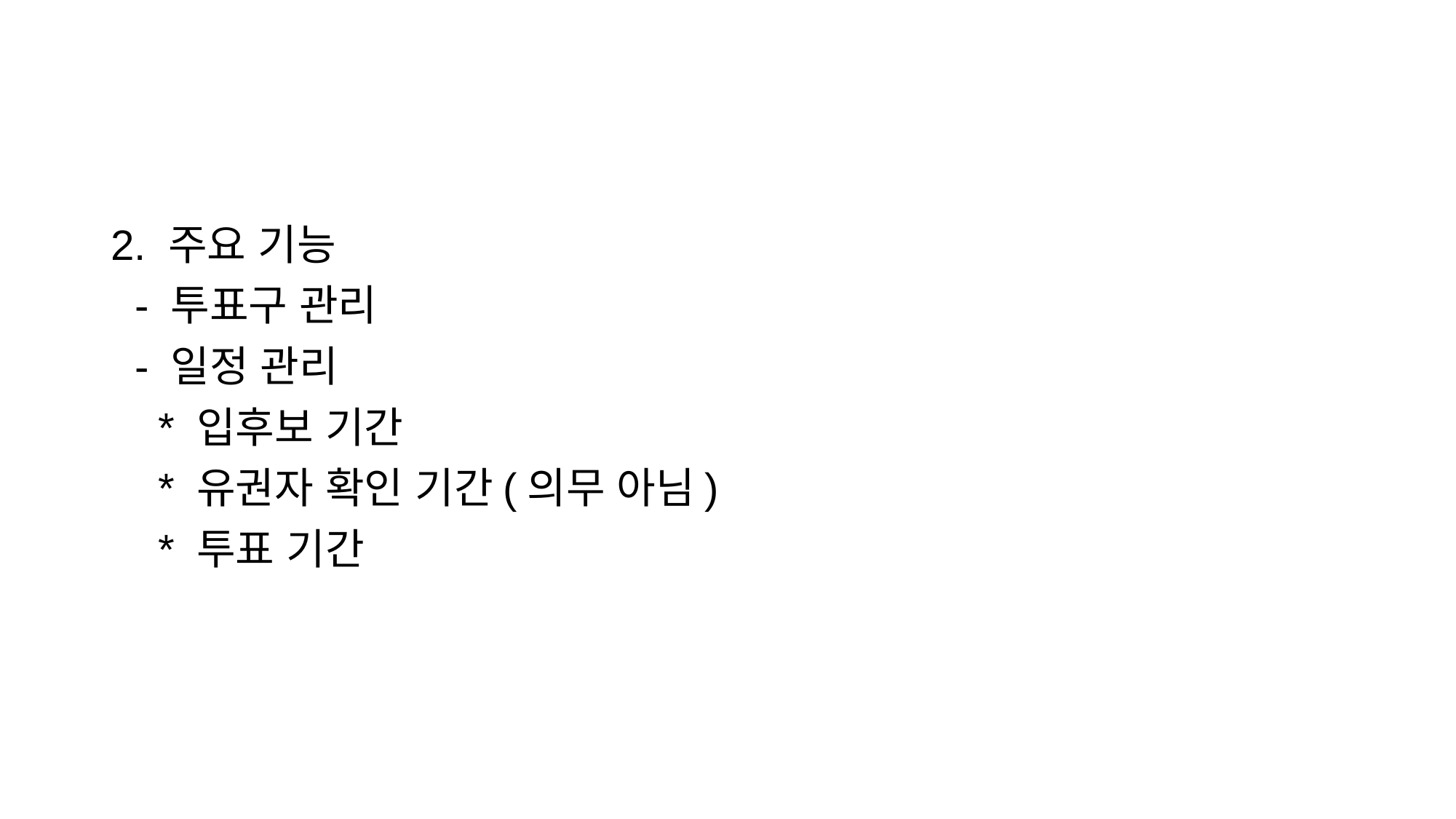

#
2. 주요 기능
  - 투표구 관리
  - 일정 관리
    * 입후보 기간
    * 유권자 확인 기간(의무 아님)
    * 투표 기간